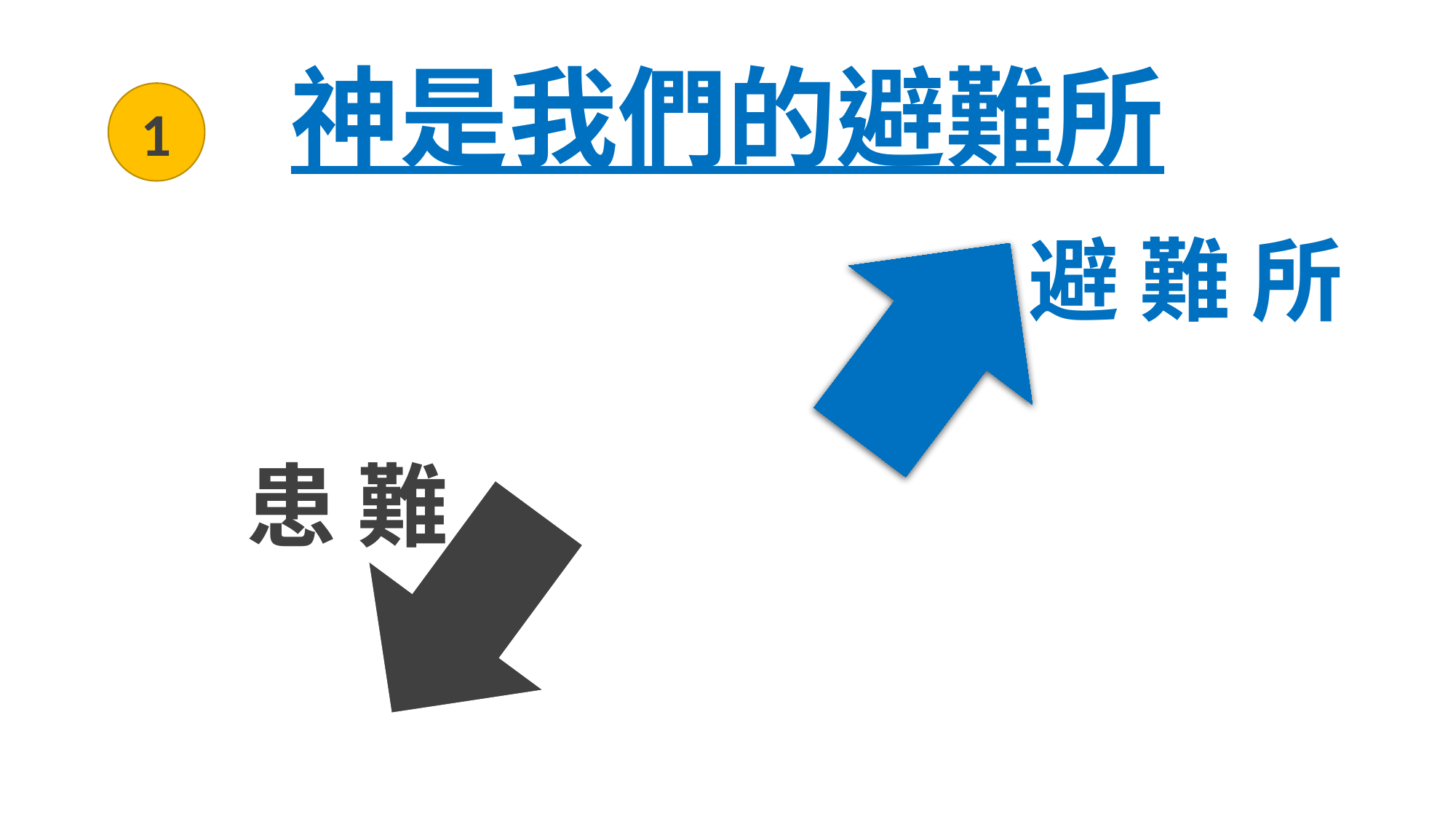

# 神是我們的避難所
1

避 難 所
患 難